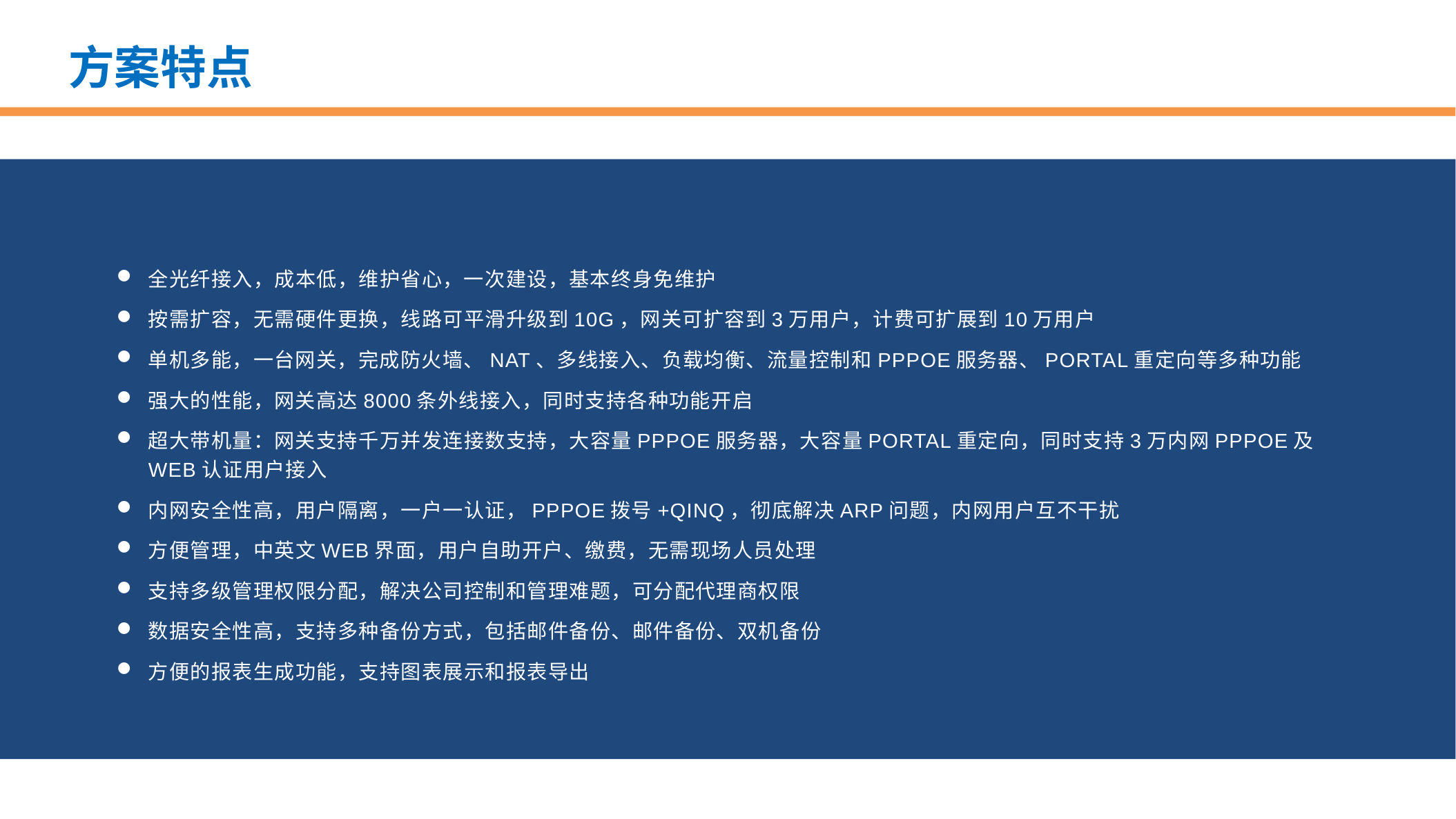

方案特点

全光纤接入，成本低，维护省心，一次建设，基本终身免维护
按需扩容，无需硬件更换，线路可平滑升级到10G，网关可扩容到3万用户，计费可扩展到10万用户
单机多能，一台网关，完成防火墙、NAT、多线接入、负载均衡、流量控制和PPPOE服务器、PORTAL重定向等多种功能
强大的性能，网关高达8000条外线接入，同时支持各种功能开启
超大带机量：网关支持千万并发连接数支持，大容量PPPOE服务器，大容量PORTAL重定向，同时支持3万内网PPPOE及WEB认证用户接入
内网安全性高，用户隔离，一户一认证，PPPOE拨号+QINQ，彻底解决ARP问题，内网用户互不干扰
方便管理，中英文WEB界面，用户自助开户、缴费，无需现场人员处理
支持多级管理权限分配，解决公司控制和管理难题，可分配代理商权限
数据安全性高，支持多种备份方式，包括邮件备份、邮件备份、双机备份
方便的报表生成功能，支持图表展示和报表导出